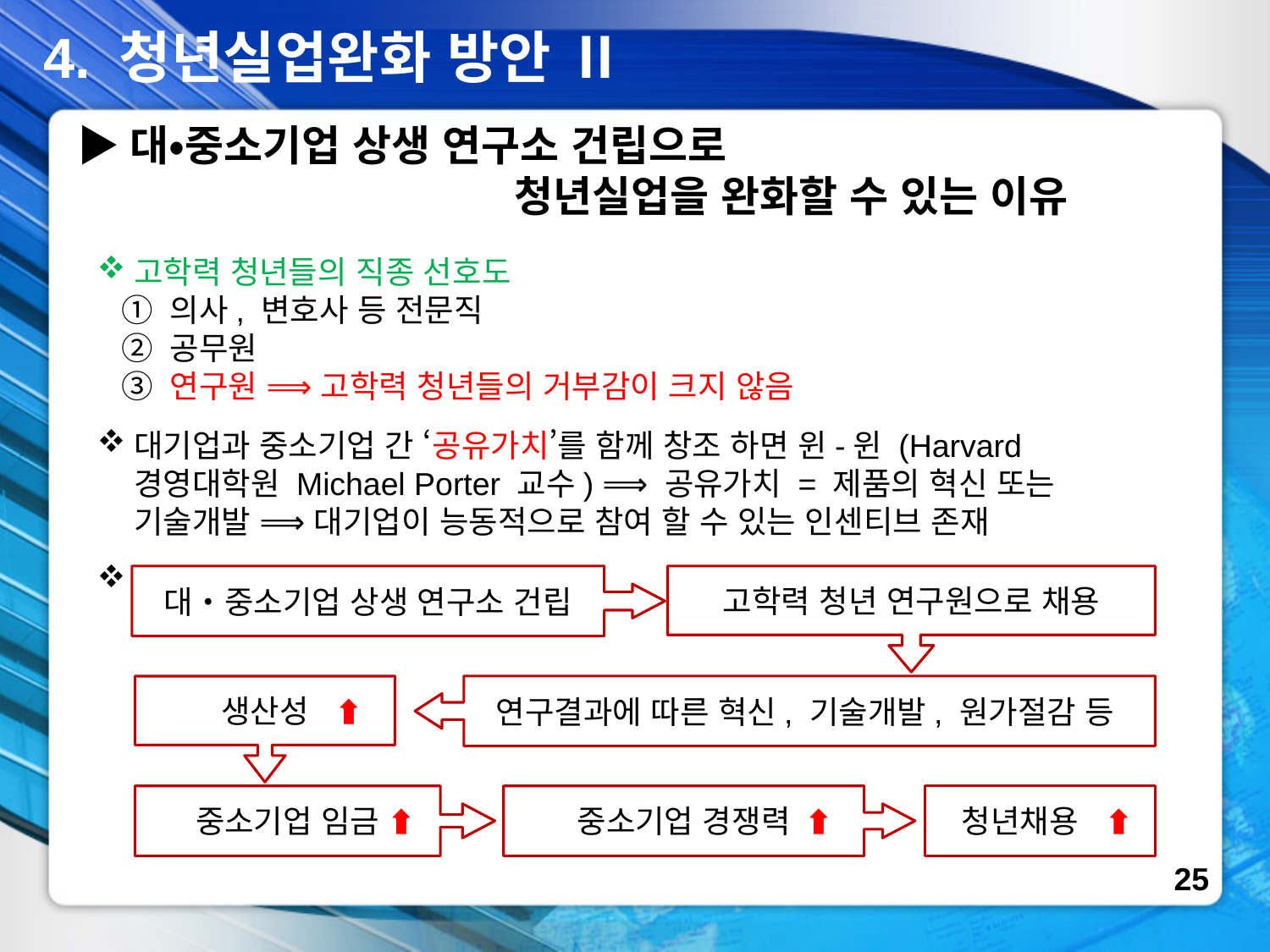

4. 청년실업완화 방안 Ⅱ
▶대•중소기업 상생 연구소 건립으로
                                    청년실업을 완화할 수 있는 이유
고학력 청년들의 직종 선호도
① 의사, 변호사 등 전문직
② 공무원
③ 연구원 ⟹ 고학력 청년들의 거부감이 크지 않음

대기업과 중소기업 간 ‘공유가치’를 함께 창조 하면 윈-윈 (Harvard 경영대학원 Michael Porter 교수) ⟹ 공유가치 = 제품의 혁신 또는 기술개발 ⟹ 대기업이 능동적으로 참여 할 수 있는 인센티브 존재

고학력 청년 연구원으로 채용
대‧중소기업 상생 연구소 건립

생산성
연구결과에 따른 혁신, 기술개발, 원가절감 등

중소기업 임금
중소기업 경쟁력
청년채용

25